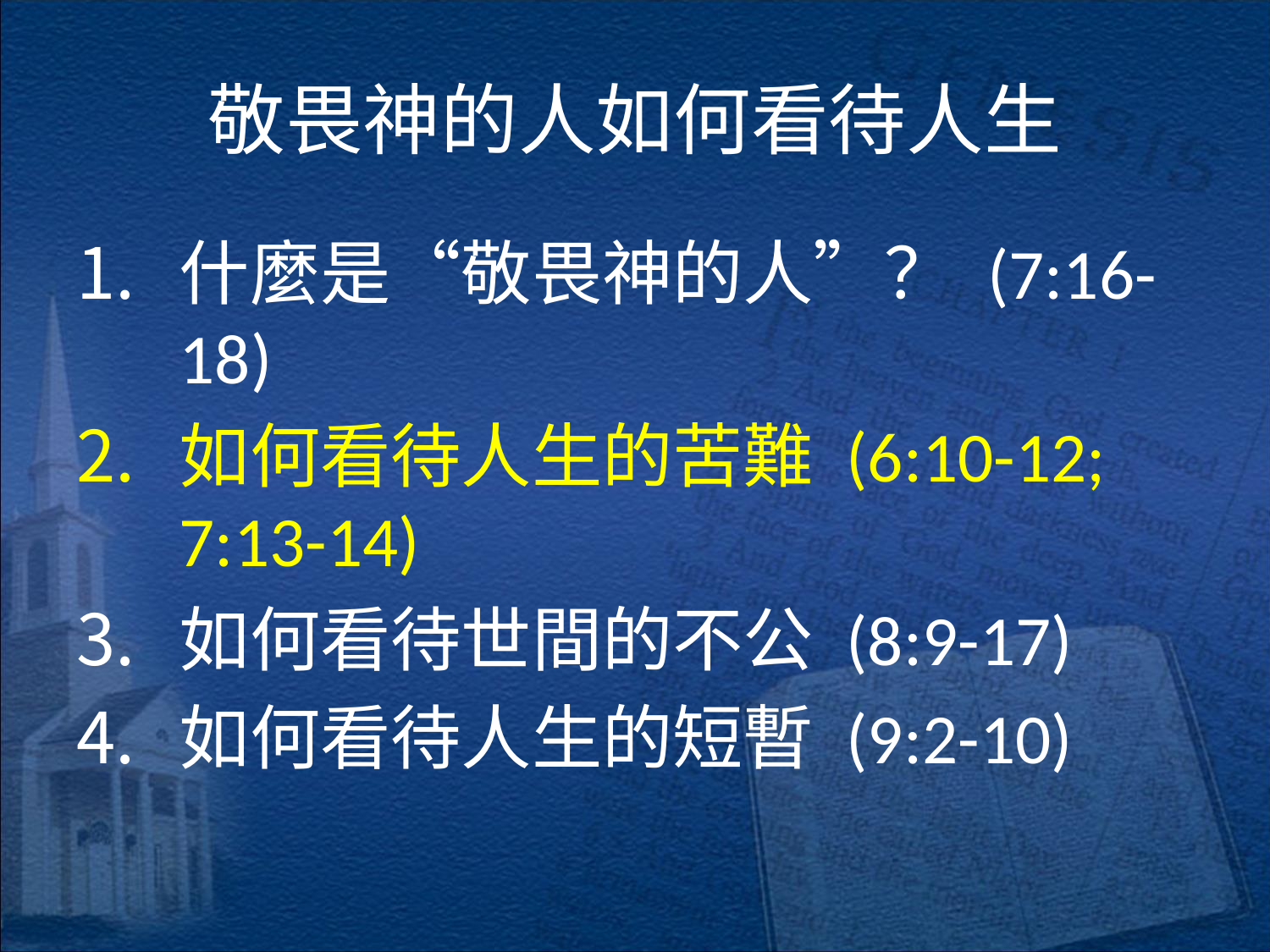

# 敬畏神的人如何看待人生
什麼是“敬畏神的人”？ (7:16-18)
如何看待人生的苦難 (6:10-12; 7:13-14)
如何看待世間的不公 (8:9-17)
如何看待人生的短暫 (9:2-10)